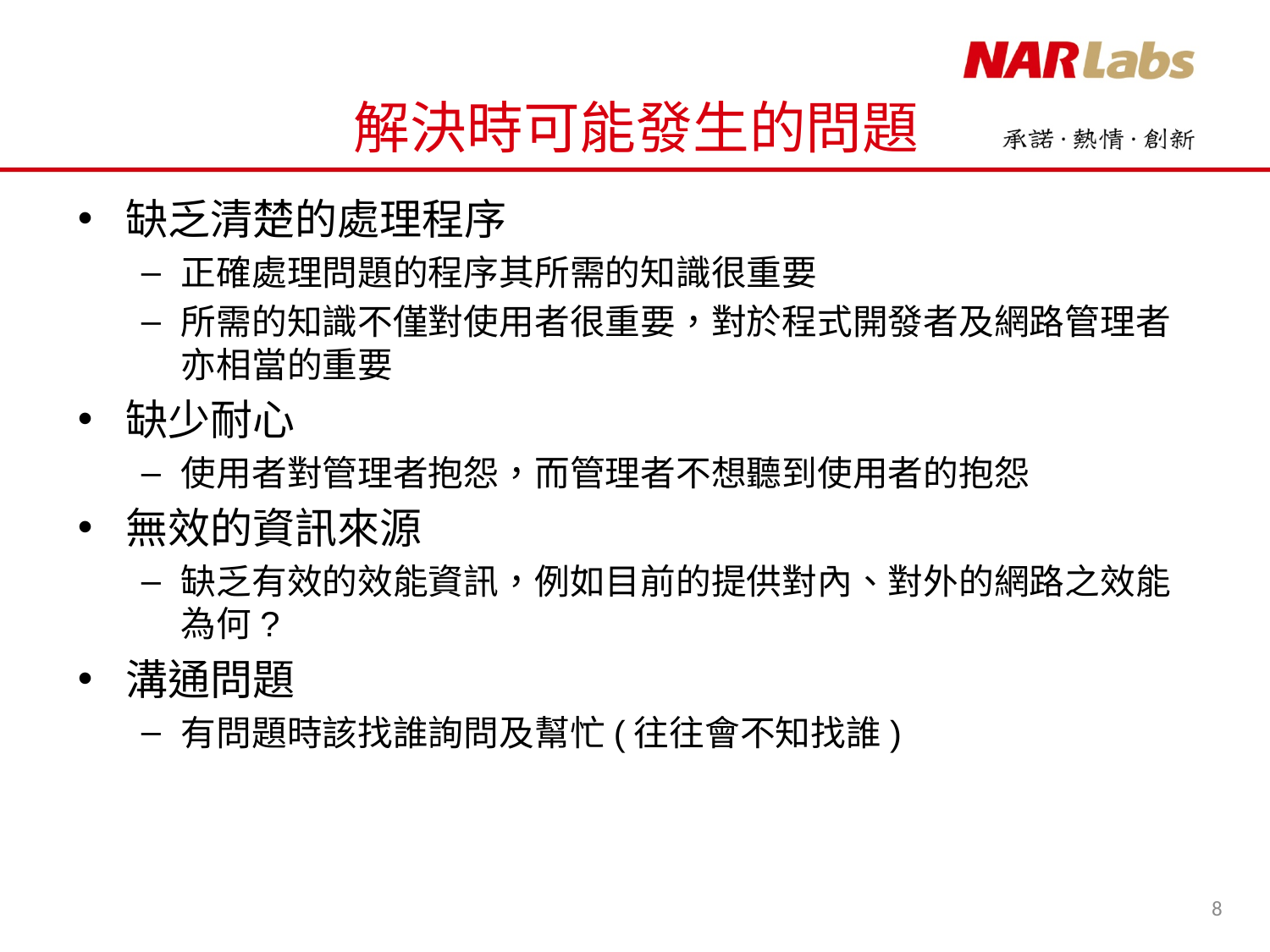

# 解決時可能發生的問題
缺乏清楚的處理程序
正確處理問題的程序其所需的知識很重要
所需的知識不僅對使用者很重要，對於程式開發者及網路管理者亦相當的重要
缺少耐心
使用者對管理者抱怨，而管理者不想聽到使用者的抱怨
無效的資訊來源
缺乏有效的效能資訊，例如目前的提供對內、對外的網路之效能為何?
溝通問題
有問題時該找誰詢問及幫忙(往往會不知找誰)

8